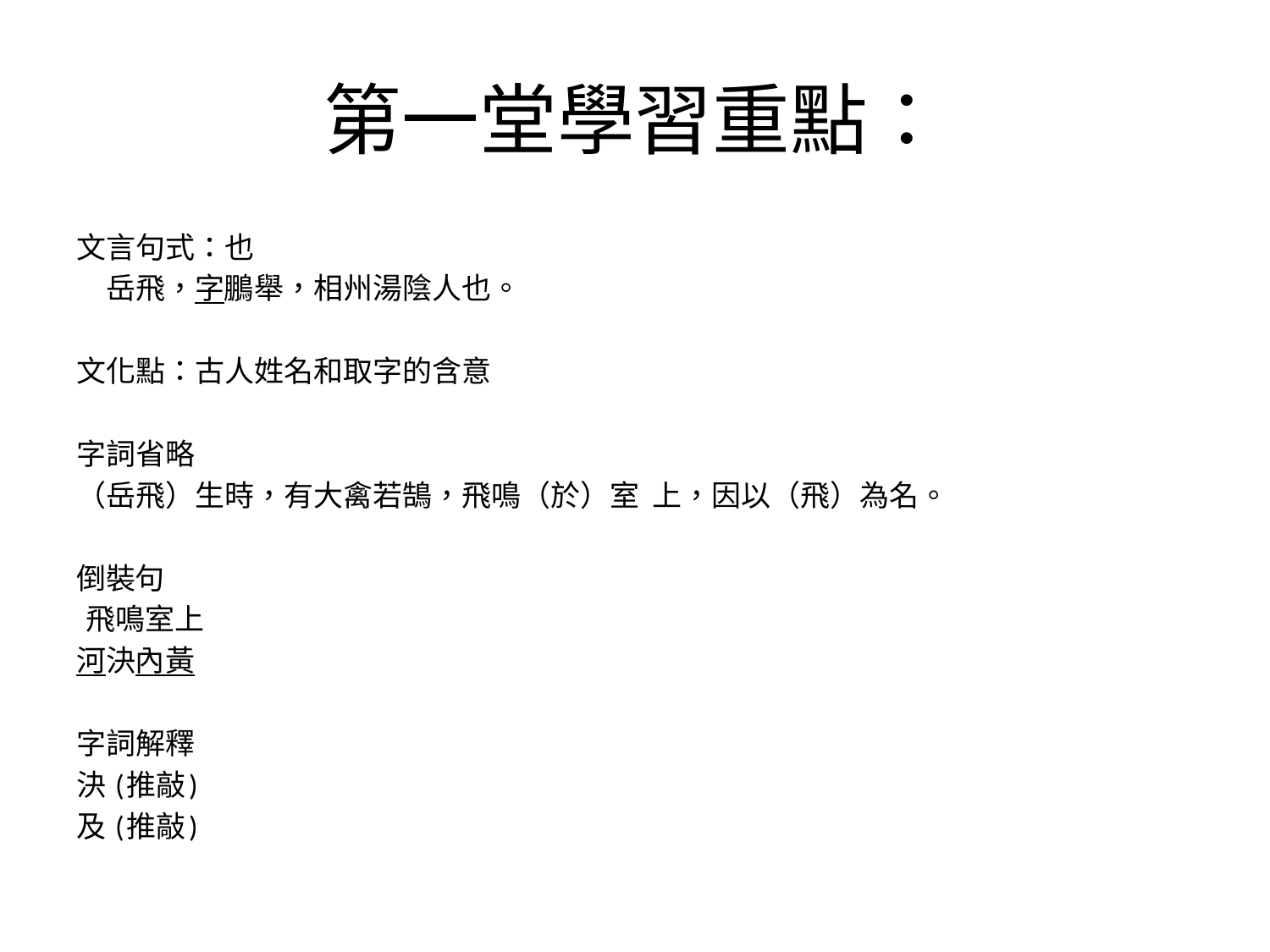

# 第一堂學習重點：
文言句式：也
　岳飛，字鵬舉，相州湯陰人也。

文化點：古人姓名和取字的含意

字詞省略
（岳飛）生時，有大禽若鵠，飛鳴（於）室  上，因以（飛）為名。

倒裝句
 飛鳴室上
河決內黃

字詞解釋
決 (推敲)
及 (推敲)